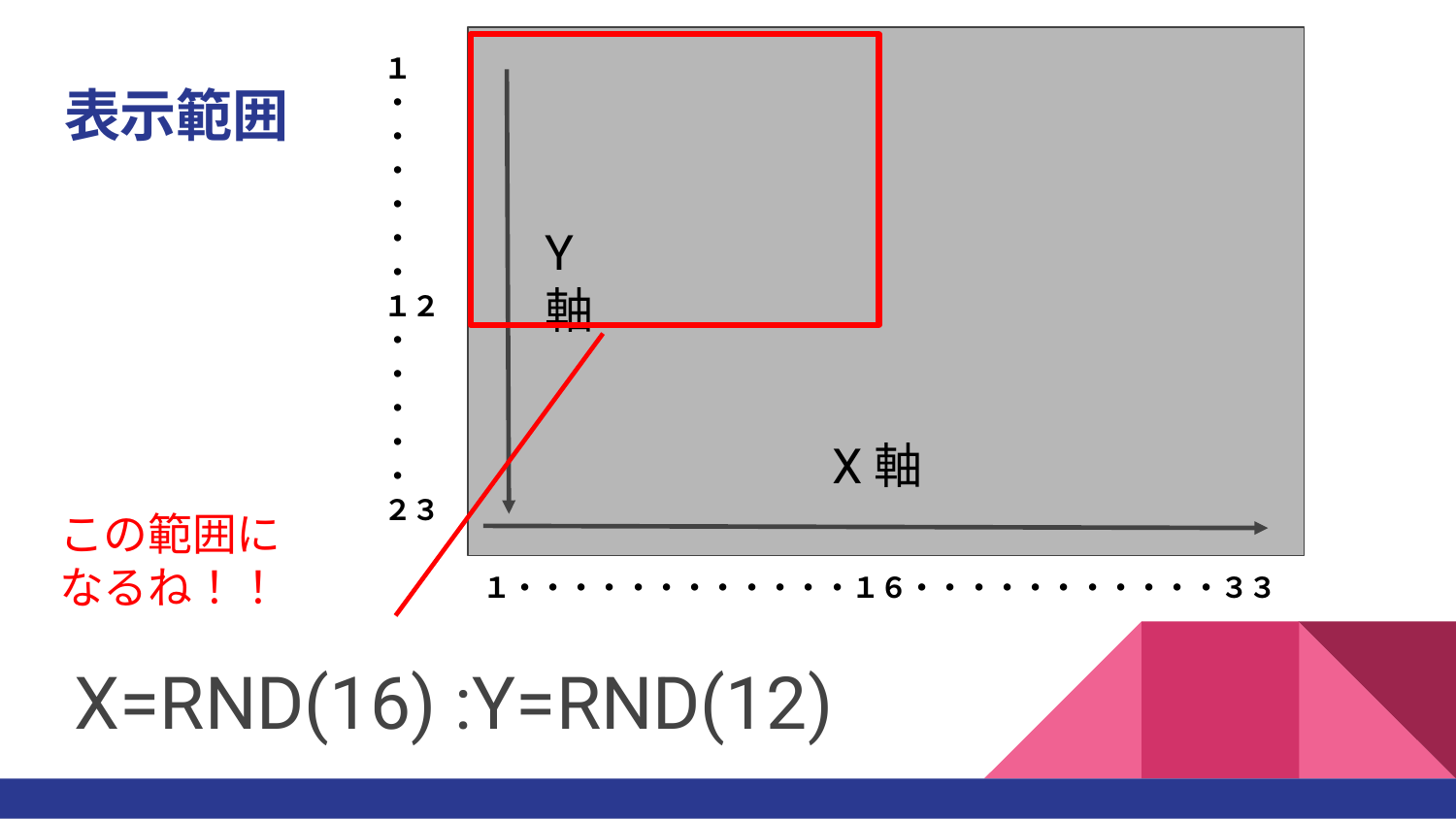

１
・
・
・
・
・
・
１２
・
・
・
・
・
２３
# 表示範囲
Y
軸
X軸
この範囲になるね！！
１・・・・・・・・・・・・１６・・・・・・・・・・・３３
X=RND(16) :Y=RND(12)